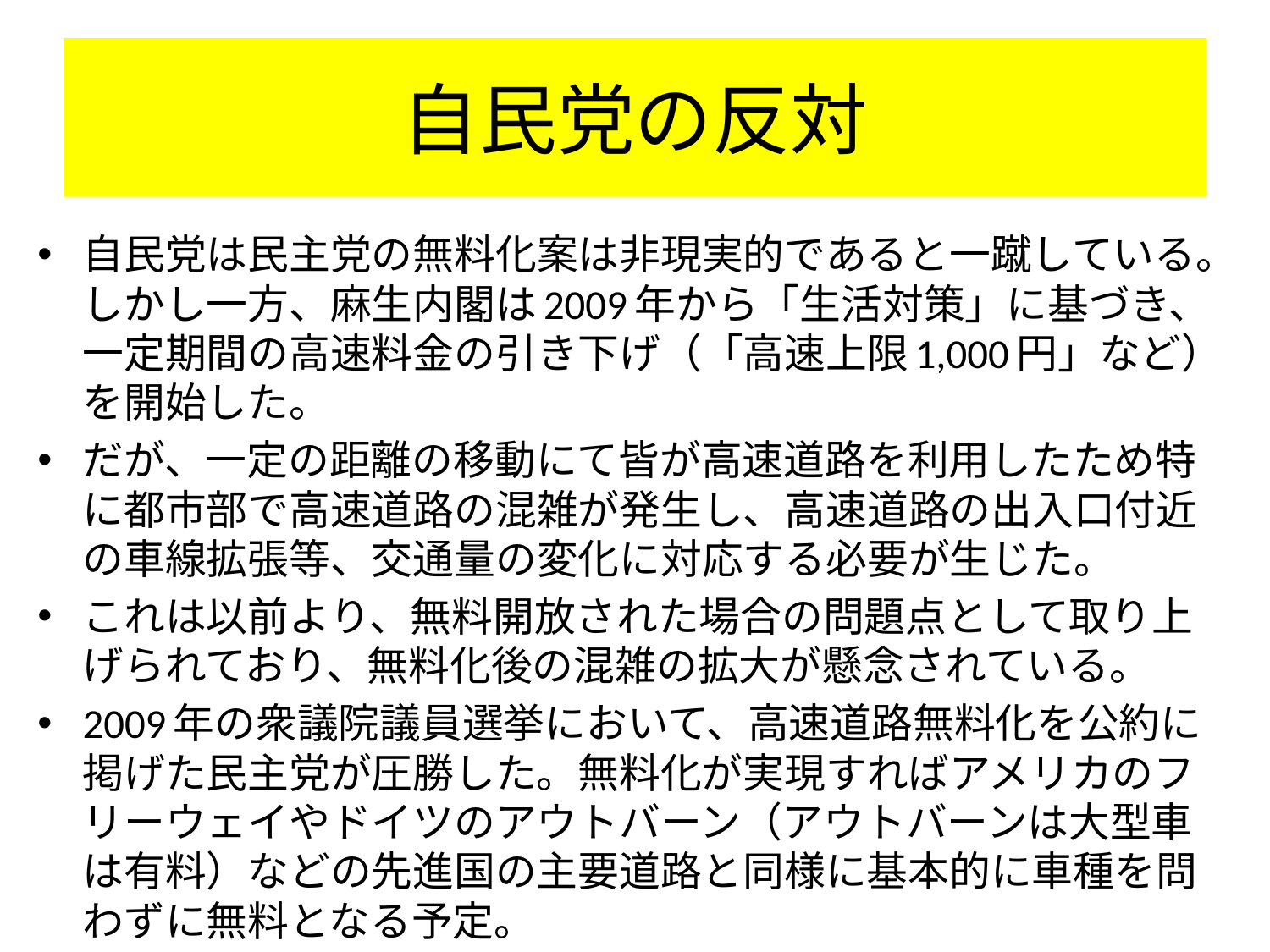

# 自民党の反対
自民党は民主党の無料化案は非現実的であると一蹴している。しかし一方、麻生内閣は2009年から「生活対策」に基づき、一定期間の高速料金の引き下げ（「高速上限1,000円」など）を開始した。
だが、一定の距離の移動にて皆が高速道路を利用したため特に都市部で高速道路の混雑が発生し、高速道路の出入口付近の車線拡張等、交通量の変化に対応する必要が生じた。
これは以前より、無料開放された場合の問題点として取り上げられており、無料化後の混雑の拡大が懸念されている。
2009年の衆議院議員選挙において、高速道路無料化を公約に掲げた民主党が圧勝した。無料化が実現すればアメリカのフリーウェイやドイツのアウトバーン（アウトバーンは大型車は有料）などの先進国の主要道路と同様に基本的に車種を問わずに無料となる予定。